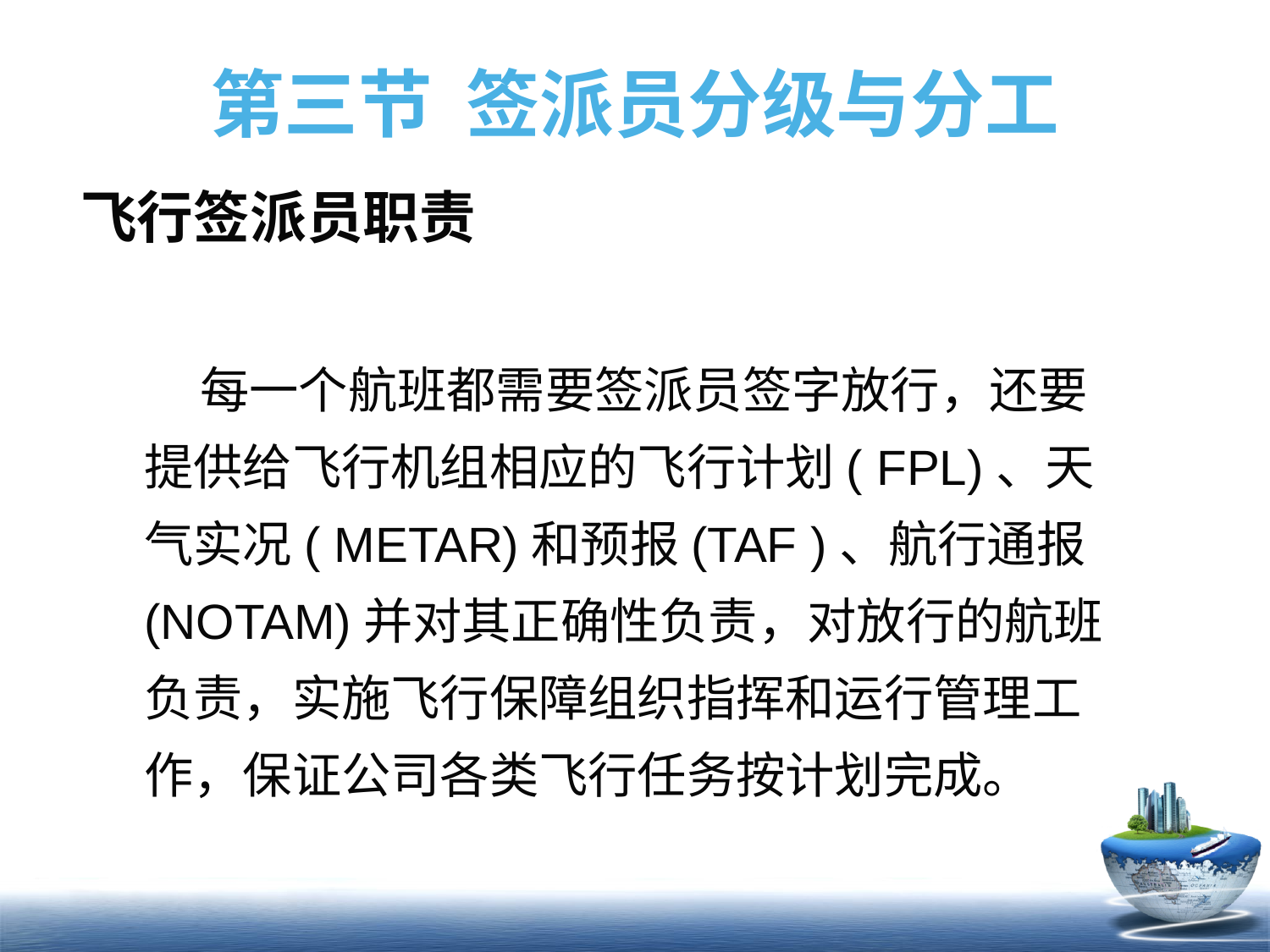

# 第三节  签派员分级与分工
飞行签派员职责
    每一个航班都需要签派员签字放行，还要提供给飞行机组相应的飞行计划( FPL)、天气实况( METAR)和预报(TAF )、航行通报(NOTAM)并对其正确性负责，对放行的航班负责，实施飞行保障组织指挥和运行管理工作，保证公司各类飞行任务按计划完成。